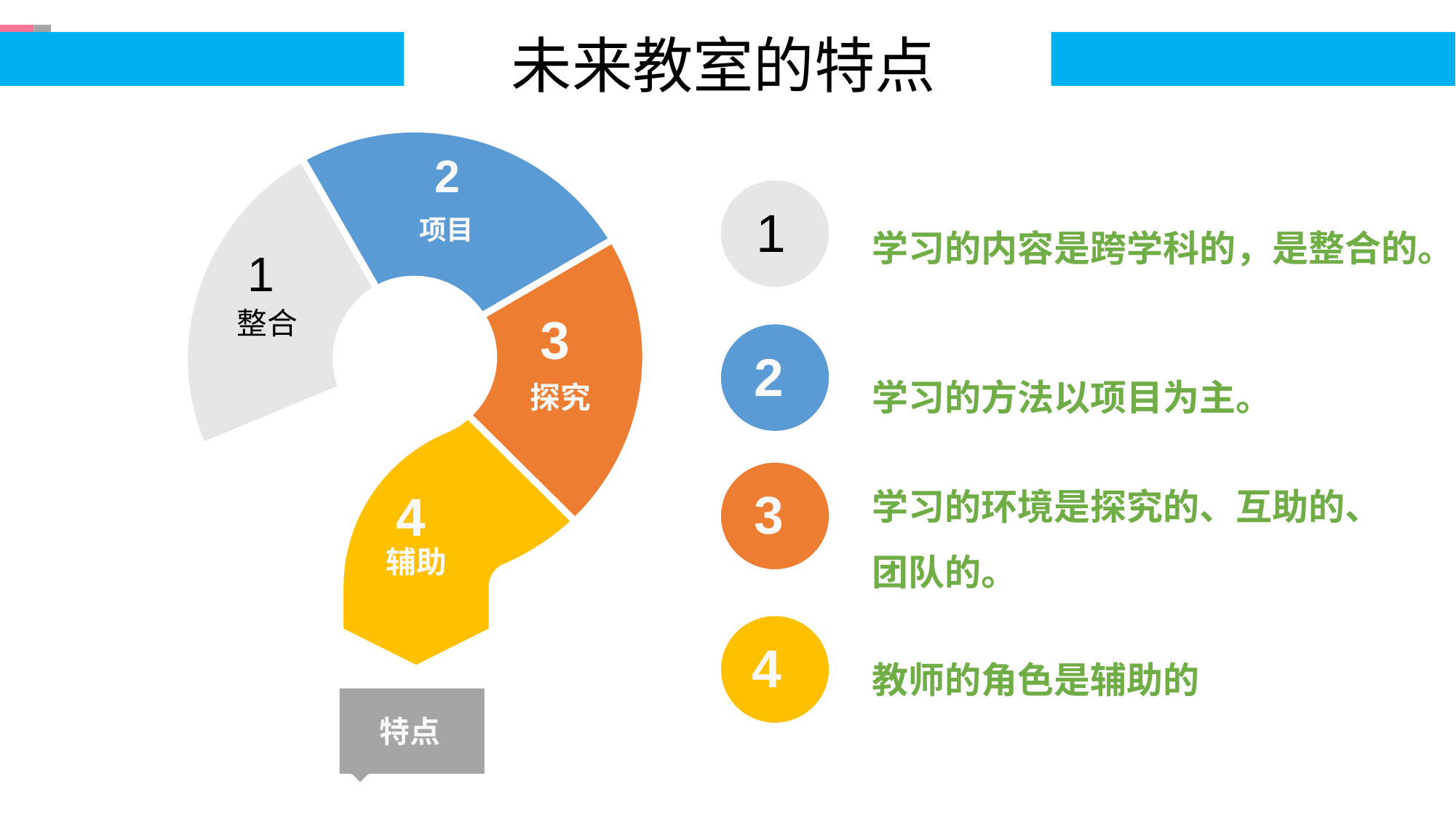

未来教室的特点

2
项目

1
学习的内容是跨学科的，是整合的。
1
整合

3
探究

2
学习的方法以项目为主。
学习的环境是探究的、互助的、团队的。

3
4
辅助

4
教师的角色是辅助的

特点